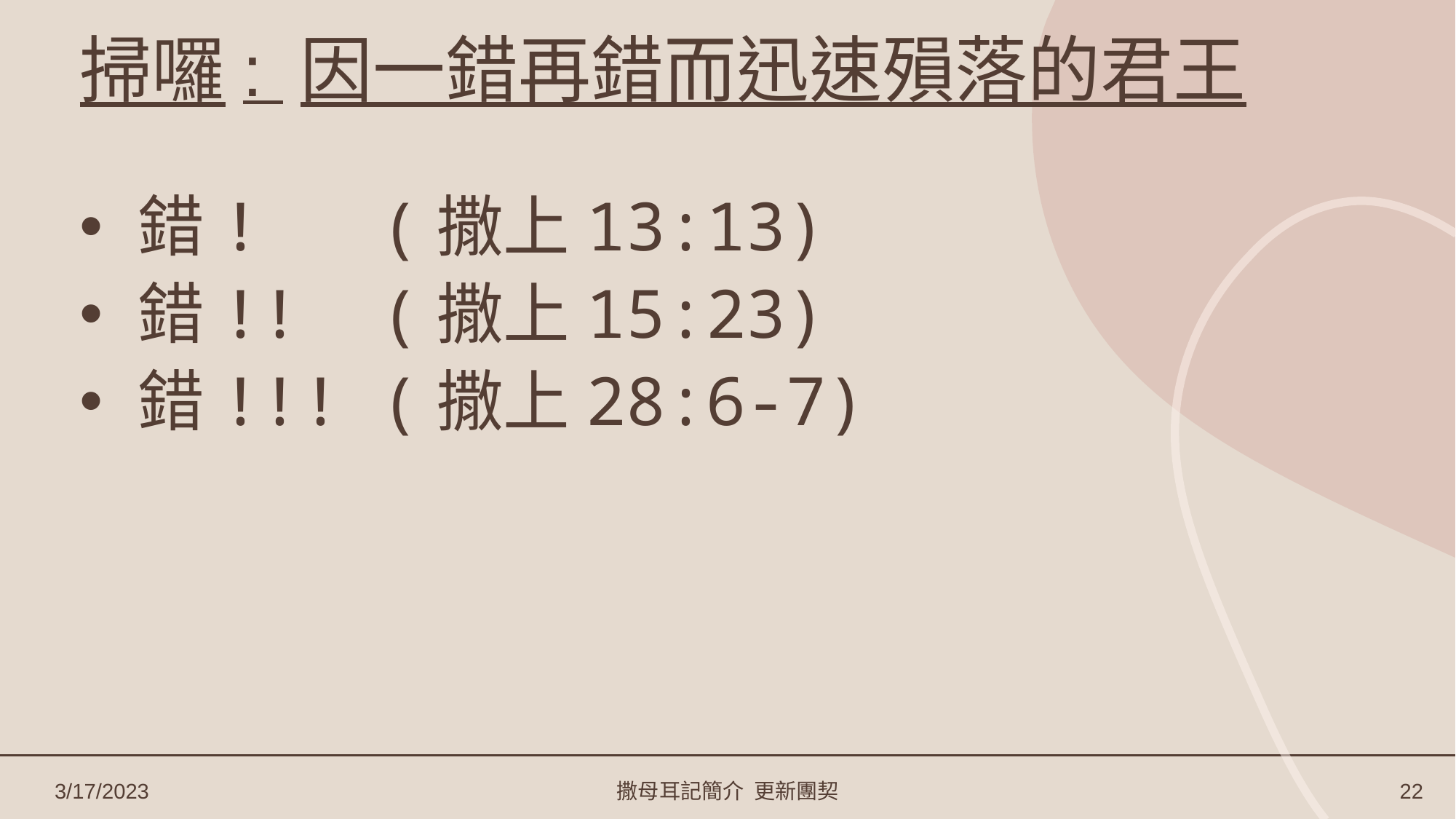

# 掃囉: 因一錯再錯而迅速殞落的君王
 錯!   (撒上13:13)
 錯!!  (撒上15:23)
 錯!!! (撒上28:6-7)
3/17/2023
撒母耳記簡介  更新團契
22